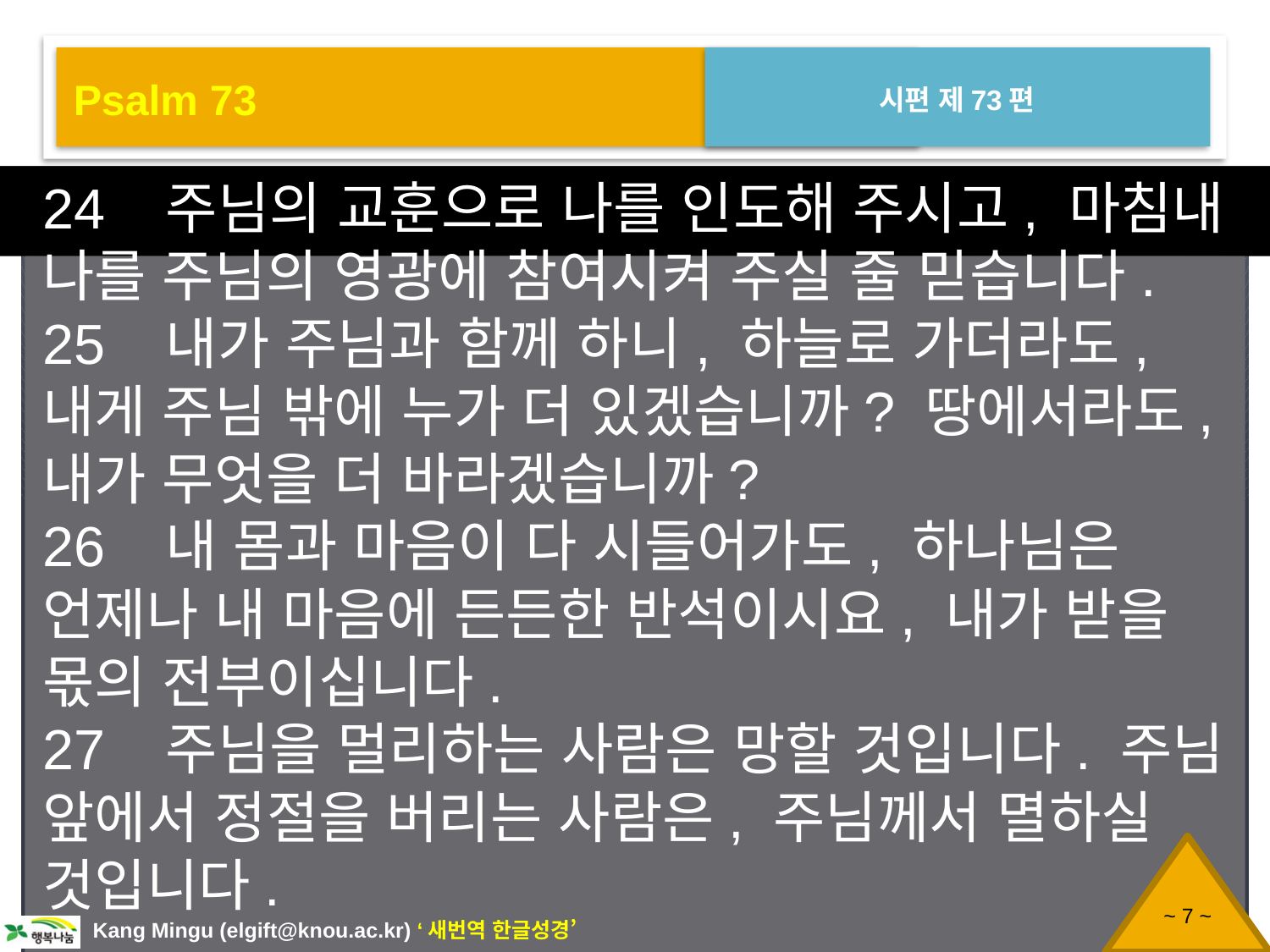

Psalm 73
시편 제73편
24   주님의 교훈으로 나를 인도해 주시고, 마침내 나를 주님의 영광에 참여시켜 주실 줄 믿습니다.
25   내가 주님과 함께 하니, 하늘로 가더라도, 내게 주님 밖에 누가 더 있겠습니까? 땅에서라도, 내가 무엇을 더 바라겠습니까?
26   내 몸과 마음이 다 시들어가도, 하나님은 언제나 내 마음에 든든한 반석이시요, 내가 받을 몫의 전부이십니다.
27   주님을 멀리하는 사람은 망할 것입니다. 주님 앞에서 정절을 버리는 사람은, 주님께서 멸하실 것입니다.